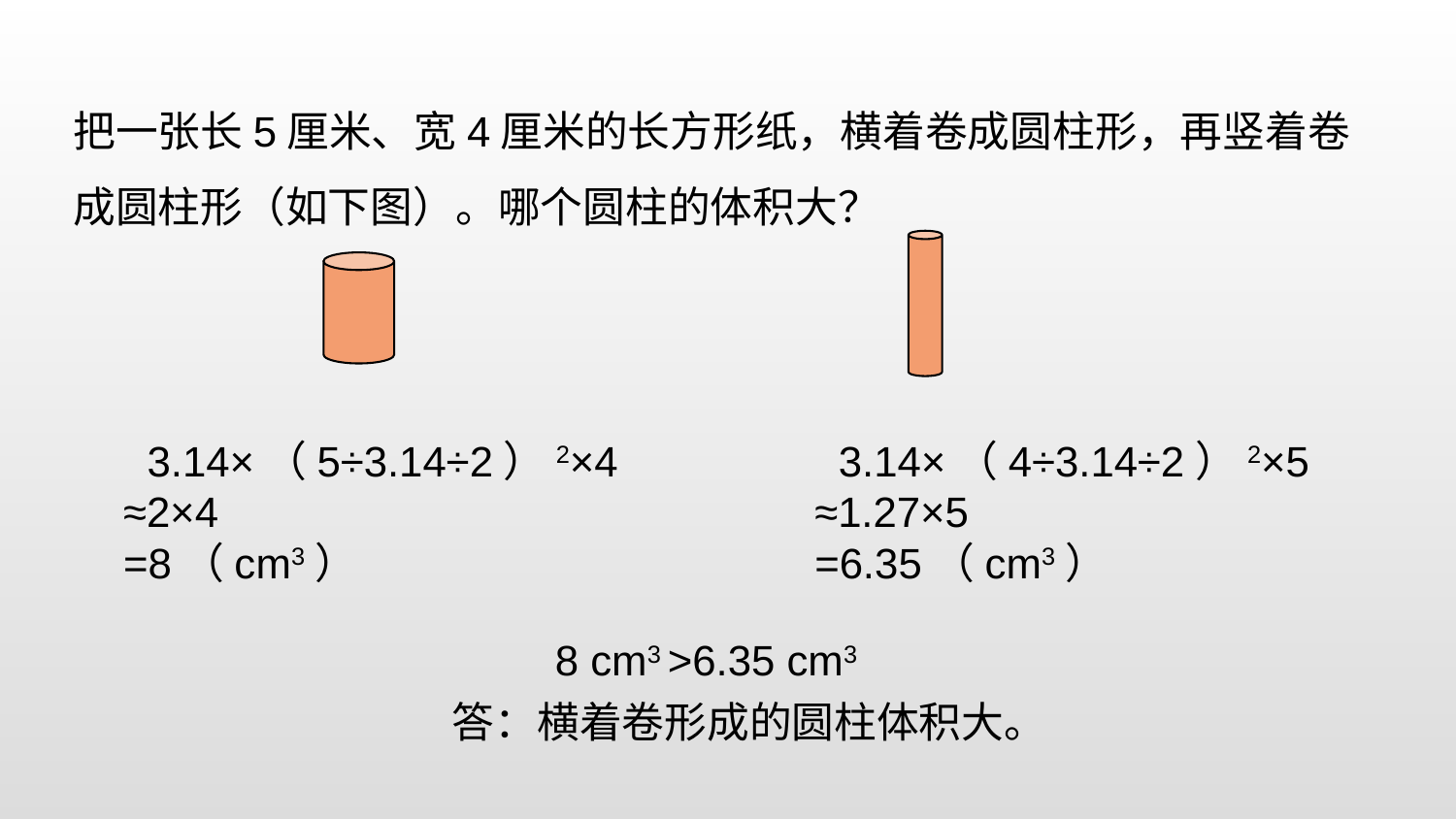

把一张长5厘米、宽4厘米的长方形纸，横着卷成圆柱形，再竖着卷成圆柱形（如下图）。哪个圆柱的体积大？

  3.14×（5÷3.14÷2）2×4
≈2×4
=8（cm3）
  3.14×（4÷3.14÷2）2×5
≈1.27×5
=6.35（cm3）
8 cm3 >6.35 cm3
答：横着卷形成的圆柱体积大。